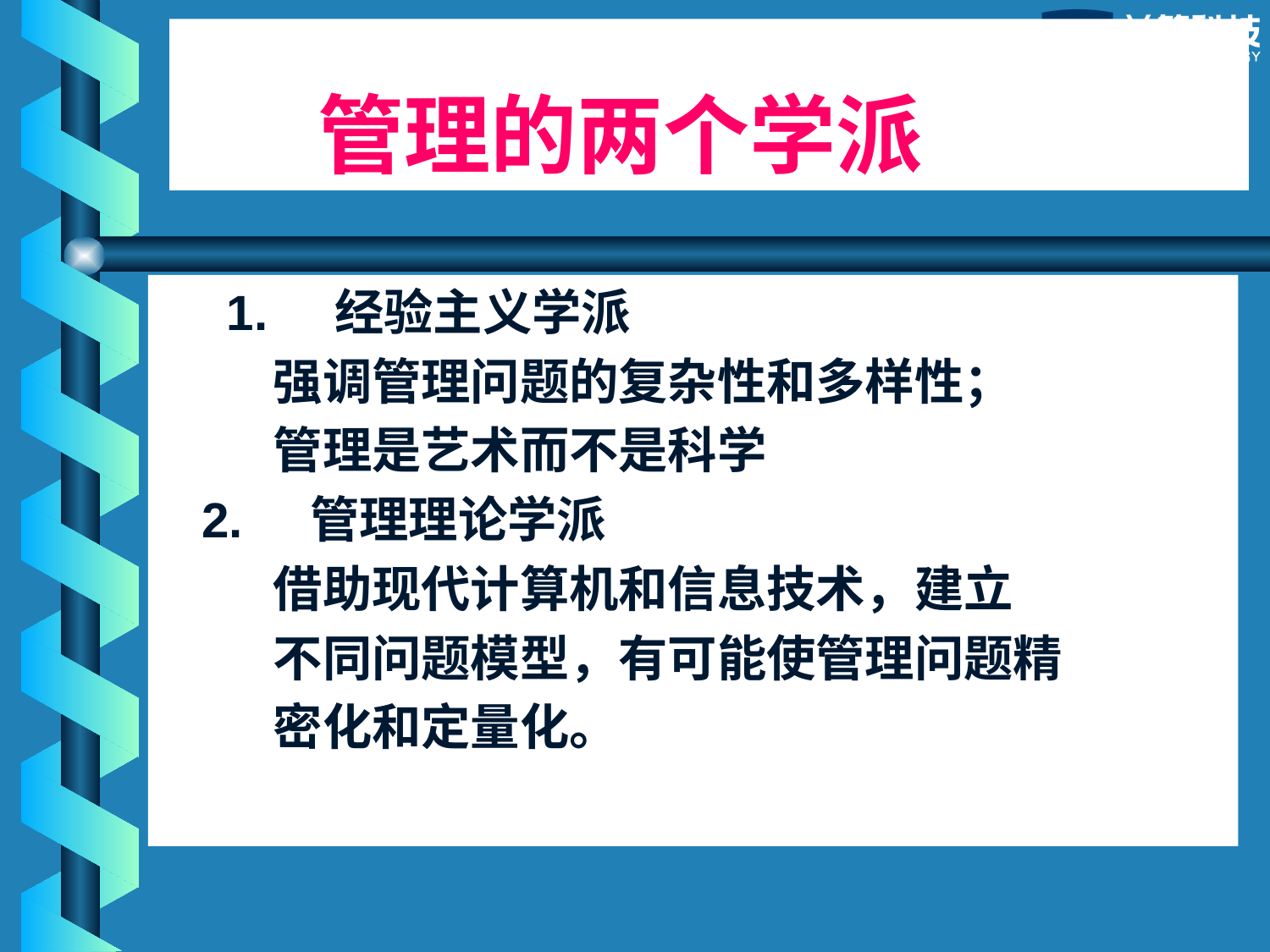

# 管理的两个学派
    1.    经验主义学派
         强调管理问题的复杂性和多样性；
         管理是艺术而不是科学
   2.    管理理论学派
         借助现代计算机和信息技术，建立
         不同问题模型，有可能使管理问题精
         密化和定量化。